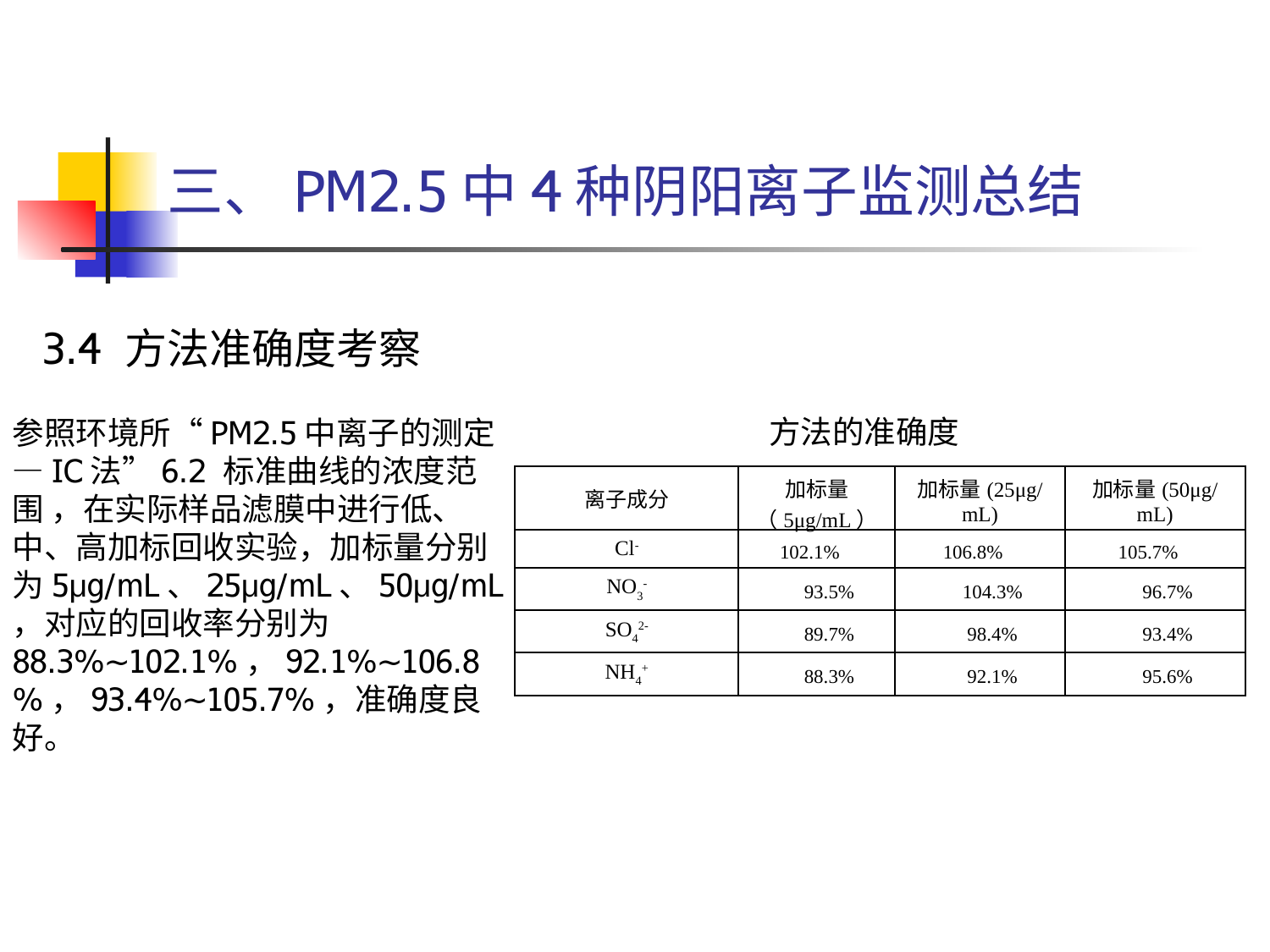

三、PM2.5中4种阴阳离子监测总结
3.4 方法准确度考察
参照环境所“PM2.5中离子的测定—IC法”6.2 标准曲线的浓度范围 ，在实际样品滤膜中进行低、中、高加标回收实验，加标量分别为5μg/mL、25μg/mL、50μg/mL，对应的回收率分别为88.3%~102.1%，92.1%~106.8%，93.4%~105.7%，准确度良好。
方法的准确度
| 离子成分 | 加标量（5μg/mL） | 加标量(25μg/mL) | 加标量(50μg/mL) |
| --- | --- | --- | --- |
| Cl- | 102.1% | 106.8% | 105.7% |
| NO3- | 93.5% | 104.3% | 96.7% |
| SO42- | 89.7% | 98.4% | 93.4% |
| NH4+ | 88.3% | 92.1% | 95.6% |